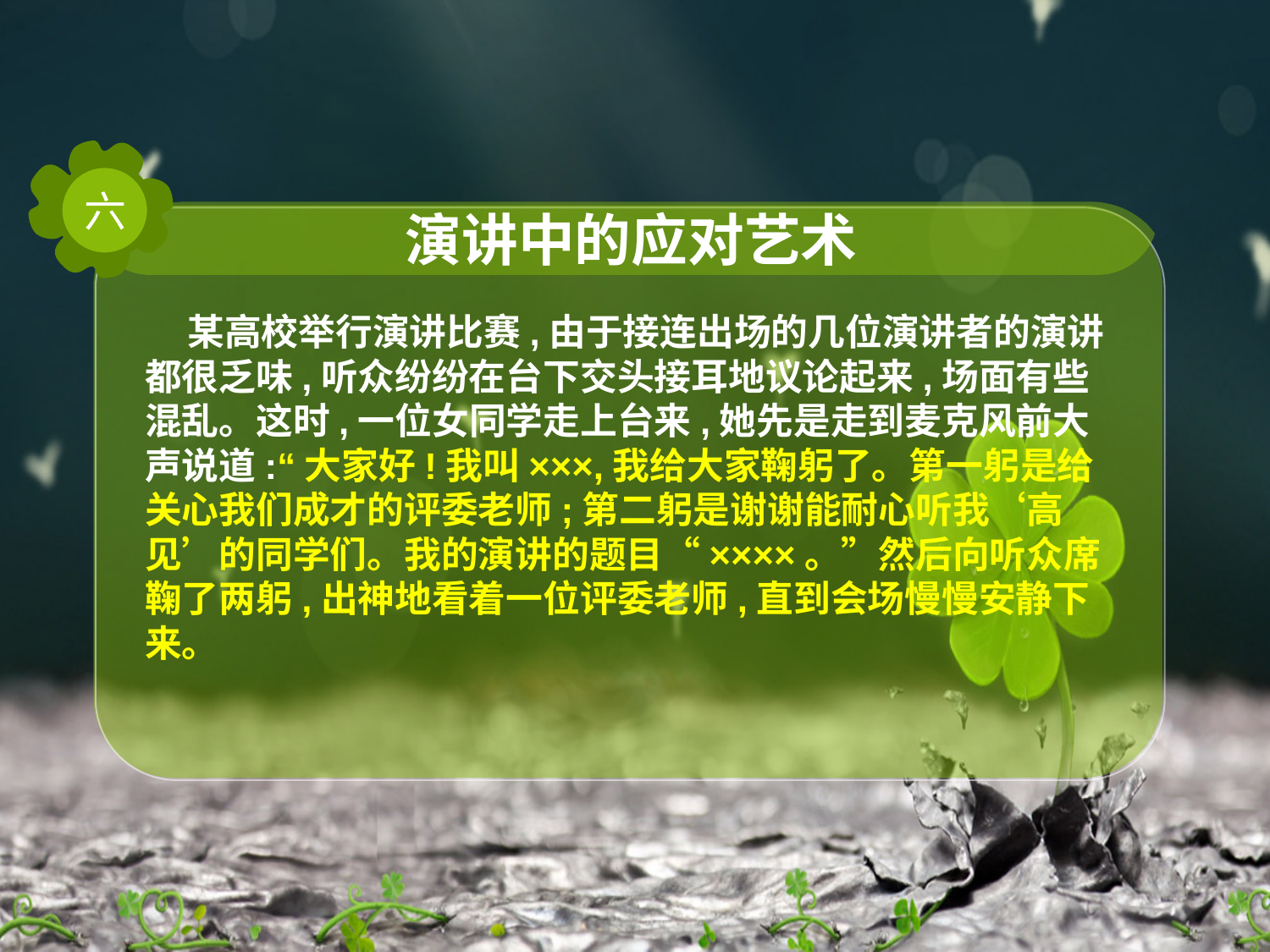

六
演讲中的应对艺术

    某高校举行演讲比赛,由于接连出场的几位演讲者的演讲都很乏味,听众纷纷在台下交头接耳地议论起来,场面有些混乱。这时,一位女同学走上台来,她先是走到麦克风前大声说道:“大家好!我叫×××,我给大家鞠躬了。第一躬是给关心我们成才的评委老师;第二躬是谢谢能耐心听我‘高见’的同学们。我的演讲的题目“××××。”然后向听众席鞠了两躬,出神地看着一位评委老师,直到会场慢慢安静下来。